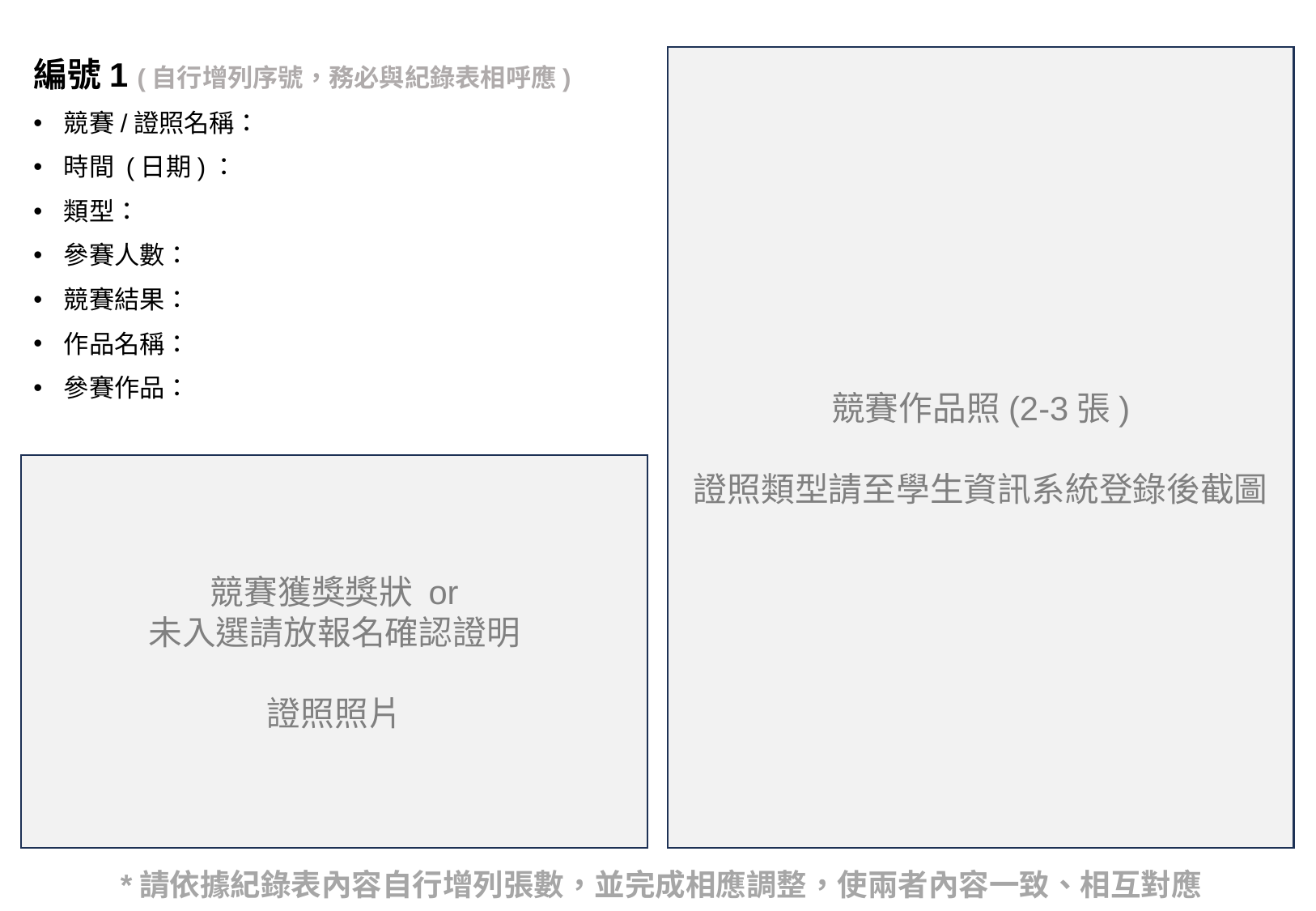

# 編號1 (自行增列序號，務必與紀錄表相呼應)
競賽作品照(2-3張)

證照類型請至學生資訊系統登錄後截圖
競賽/證照名稱：
時間 (日期)：
類型：
參賽人數：
競賽結果：
作品名稱：
參賽作品：
競賽獲獎獎狀 or
未入選請放報名確認證明

證照照片
*請依據紀錄表內容自行增列張數，並完成相應調整，使兩者內容一致、相互對應*